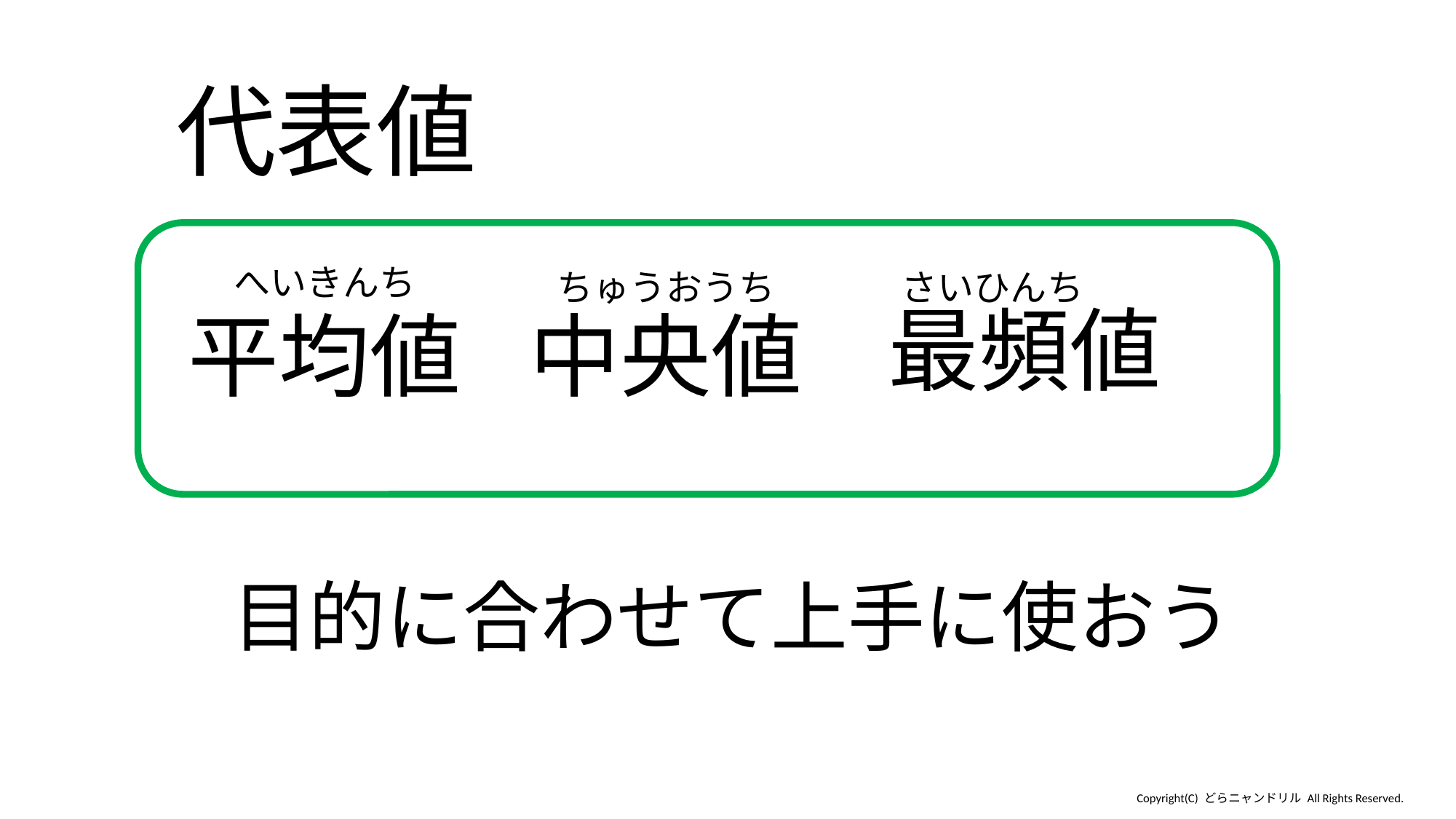

代表値

へいきんち
ちゅうおうち
さいひんち
中央値
平均値
最頻値
目的に合わせて上手に使おう
Copyright(C) どらニャンドリル All Rights Reserved.